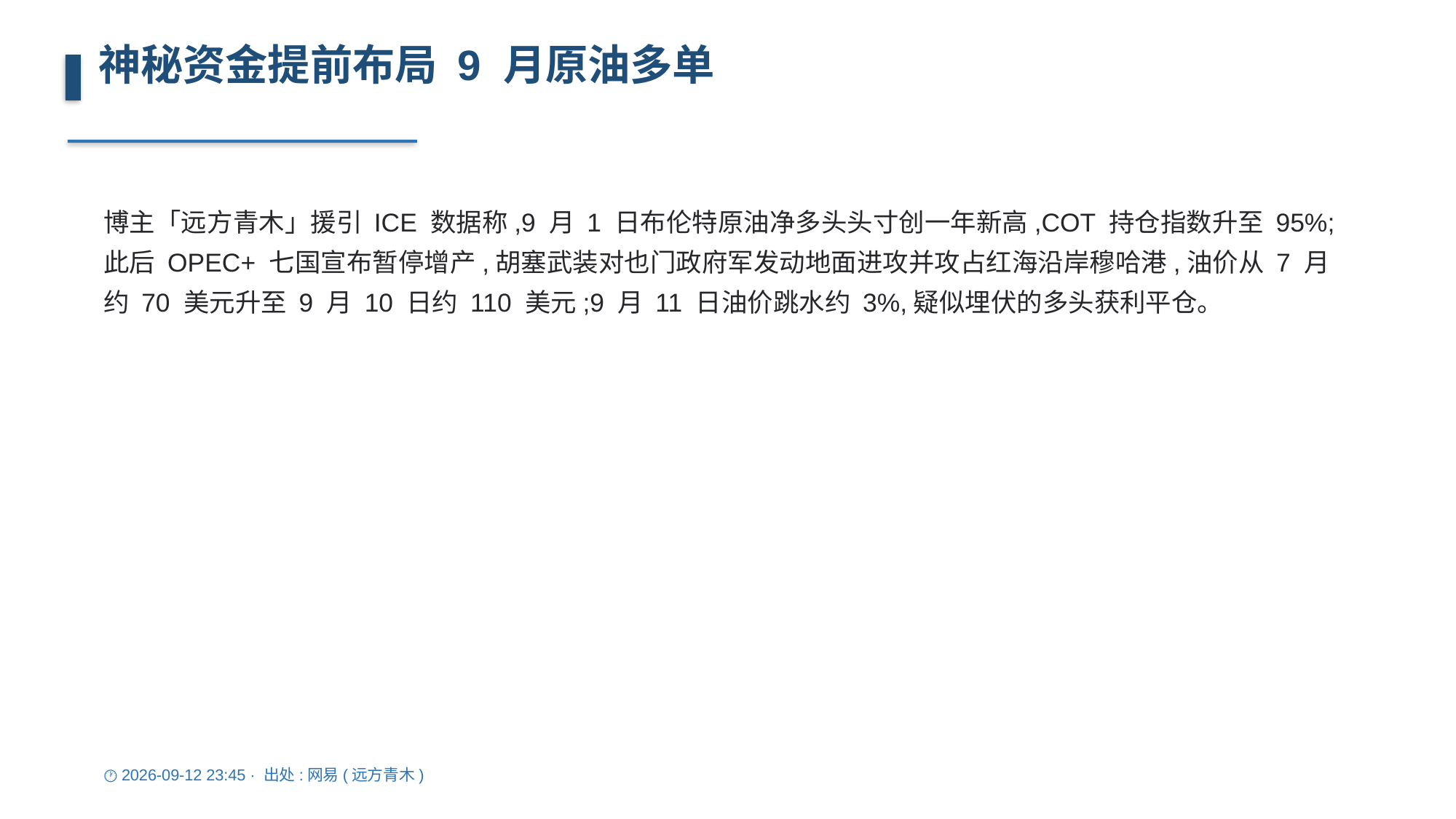

神秘资金提前布局 9 月原油多单

博主「远方青木」援引 ICE 数据称,9 月 1 日布伦特原油净多头头寸创一年新高,COT 持仓指数升至 95%;此后 OPEC+ 七国宣布暂停增产,胡塞武装对也门政府军发动地面进攻并攻占红海沿岸穆哈港,油价从 7 月约 70 美元升至 9 月 10 日约 110 美元;9 月 11 日油价跳水约 3%,疑似埋伏的多头获利平仓。
🕐 2026-09-12 23:45 · 出处:网易(远方青木)